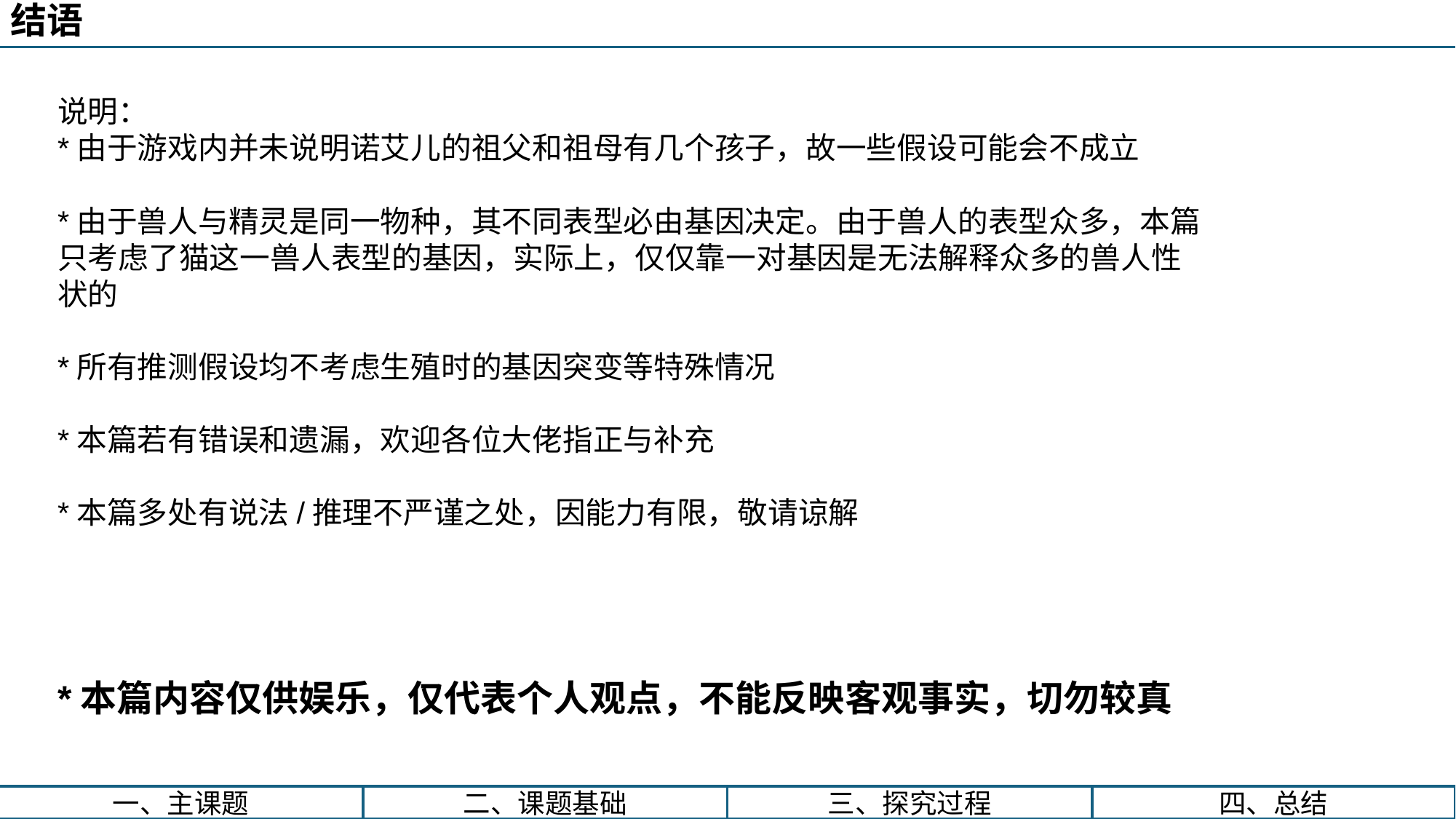

说明：
*由于游戏内并未说明诺艾儿的祖父和祖母有几个孩子，故一些假设可能会不成立

*由于兽人与精灵是同一物种，其不同表型必由基因决定。由于兽人的表型众多，本篇只考虑了猫这一兽人表型的基因，实际上，仅仅靠一对基因是无法解释众多的兽人性状的

*所有推测假设均不考虑生殖时的基因突变等特殊情况

*本篇若有错误和遗漏，欢迎各位大佬指正与补充

*本篇多处有说法/推理不严谨之处，因能力有限，敬请谅解

*本篇内容仅供娱乐，仅代表个人观点，不能反映客观事实，切勿较真